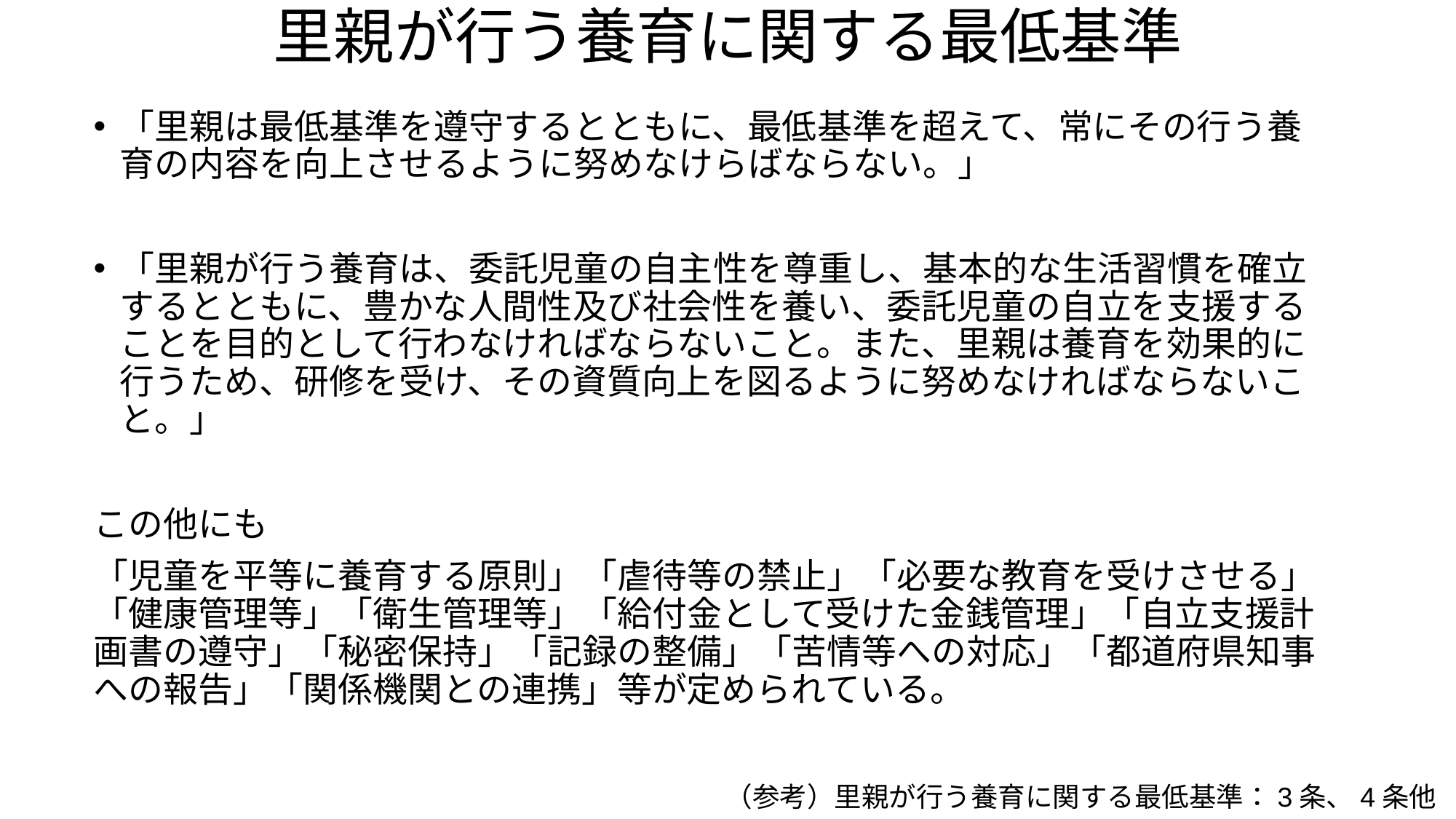

# 里親が行う養育に関する最低基準
「里親は最低基準を遵守するとともに、最低基準を超えて、常にその行う養育の内容を向上させるように努めなけらばならない。」

「里親が行う養育は、委託児童の自主性を尊重し、基本的な生活習慣を確立するとともに、豊かな人間性及び社会性を養い、委託児童の自立を支援することを目的として行わなければならないこと。また、里親は養育を効果的に行うため、研修を受け、その資質向上を図るように努めなければならないこと。」

この他にも
「児童を平等に養育する原則」「虐待等の禁止」「必要な教育を受けさせる」「健康管理等」「衛生管理等」「給付金として受けた金銭管理」「自立支援計画書の遵守」「秘密保持」「記録の整備」「苦情等への対応」「都道府県知事への報告」「関係機関との連携」等が定められている。
（参考）里親が行う養育に関する最低基準：3条、4条他